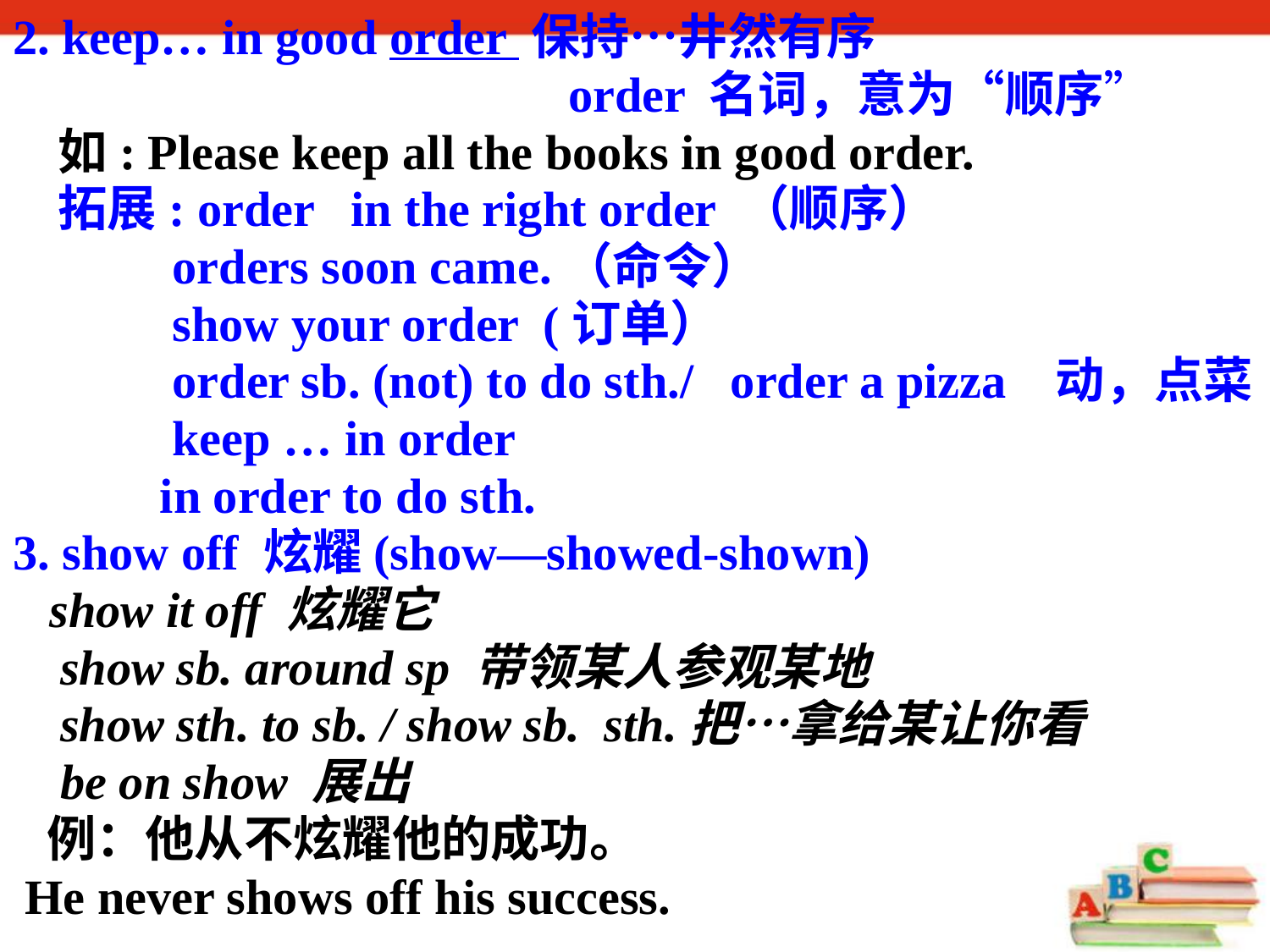

2. keep… in good order 保持…井然有序
 					order 名词，意为“顺序”
   如: Please keep all the books in good order.
   拓展: order   in the right order （顺序）
             orders soon came.（命令）
             show your order  (订单）
             order sb. (not) to do sth./   order a pizza   动，点菜
             keep … in order
            in order to do sth.
3. show off 炫耀(show—showed-shown)
   show it off 炫耀它
	show sb. around sp 带领某人参观某地
	show sth. to sb. / show sb.  sth.把…拿给某让你看
	be on show 展出
  例：他从不炫耀他的成功。
 He never shows off his success.